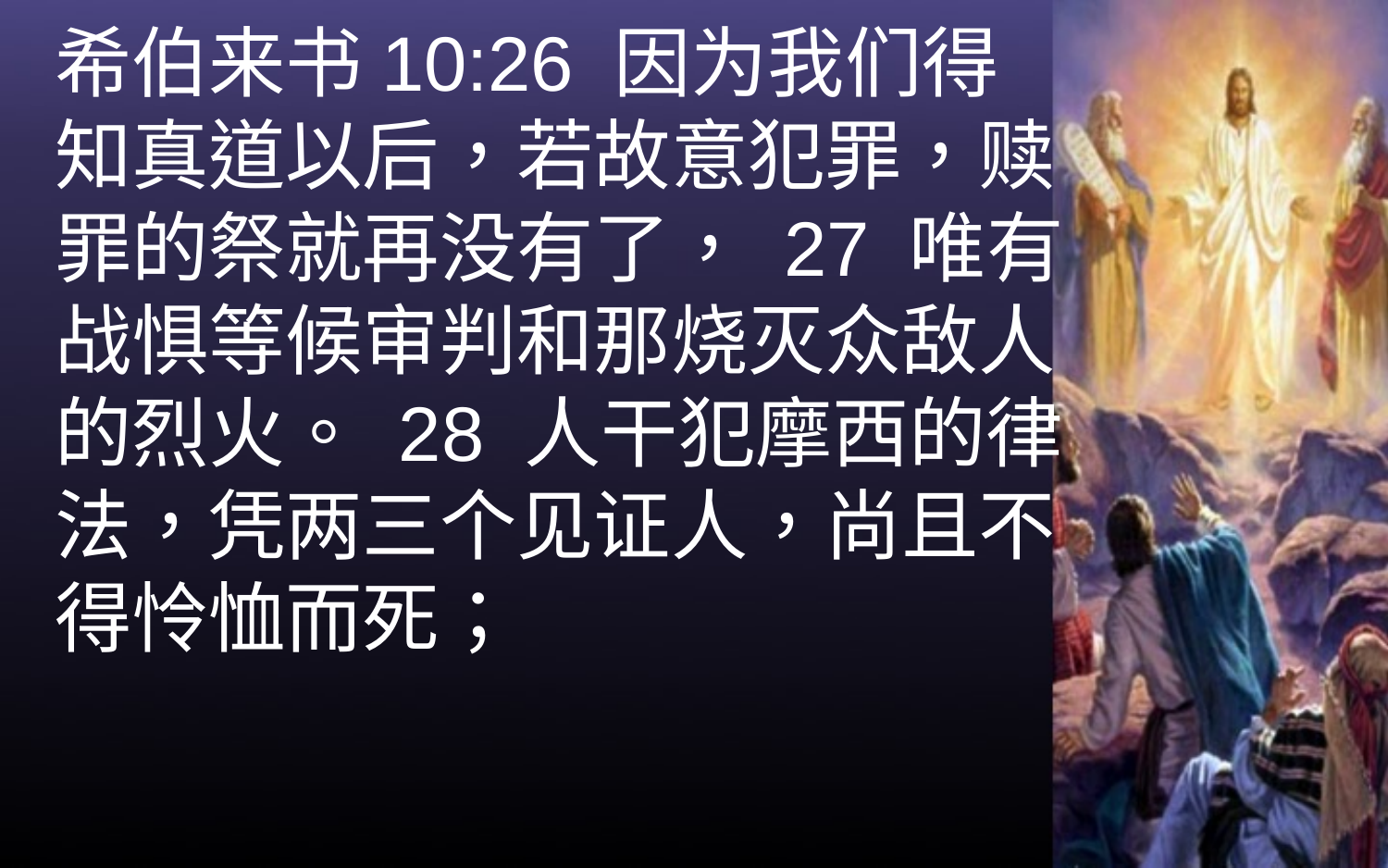

希伯来书10:26 因为我们得知真道以后，若故意犯罪，赎罪的祭就再没有了， 27 唯有战惧等候审判和那烧灭众敌人的烈火。 28 人干犯摩西的律法，凭两三个见证人，尚且不得怜恤而死；